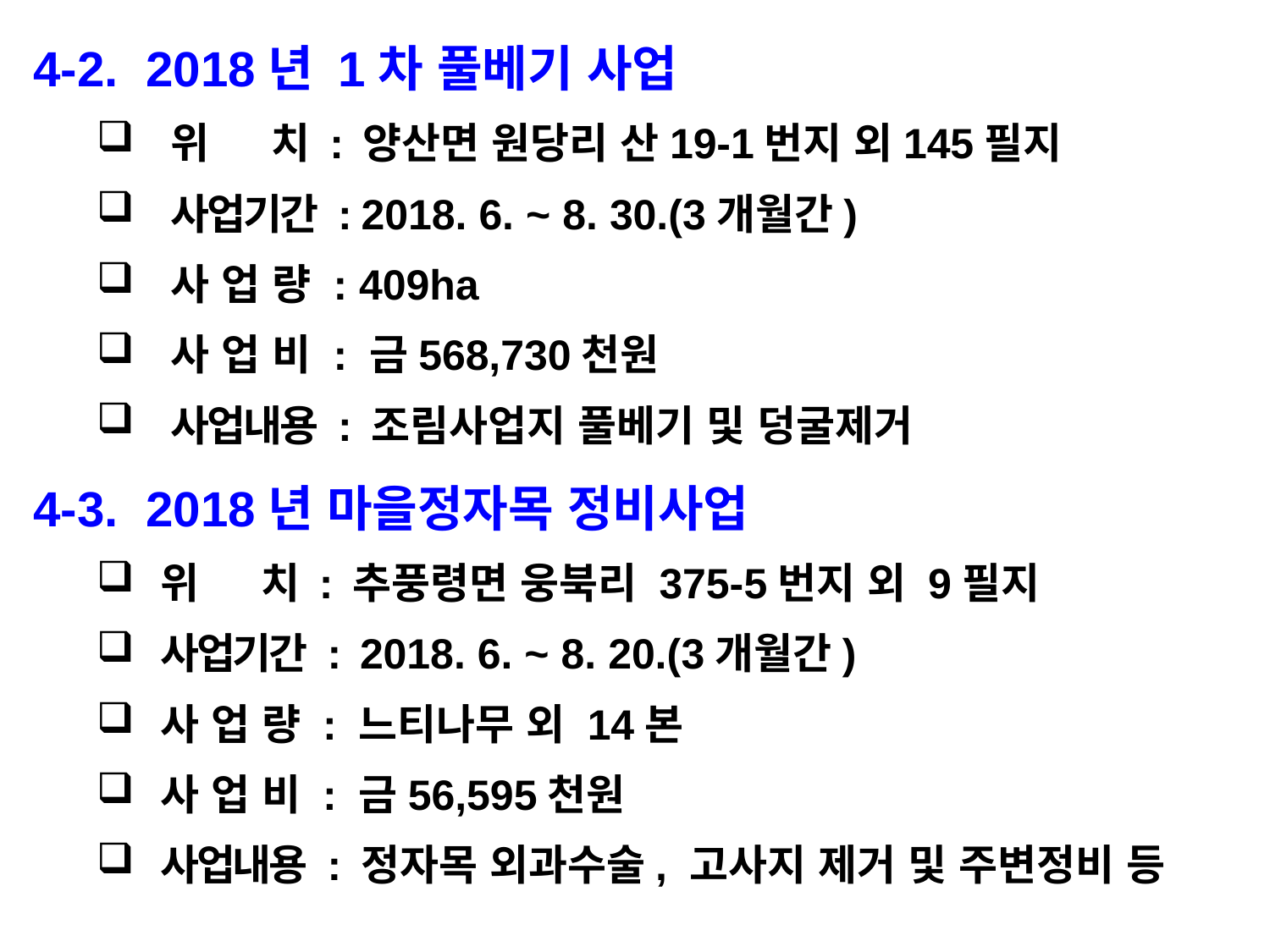

4-2.  2018년 1차 풀베기 사업
위       치 : 양산면 원당리 산19-1번지 외145필지
사업기간 : 2018. 6. ~ 8. 30.(3개월간)
사 업 량 : 409ha
사 업 비 : 금568,730천원
사업내용 : 조림사업지 풀베기 및 덩굴제거

4-3.  2018년 마을정자목 정비사업
위       치 : 추풍령면 웅북리 375-5번지 외 9필지
사업기간 :  2018. 6. ~ 8. 20.(3개월간)
사 업 량 : 느티나무 외 14본
사 업 비 : 금56,595천원
사업내용 : 정자목 외과수술, 고사지 제거 및 주변정비 등